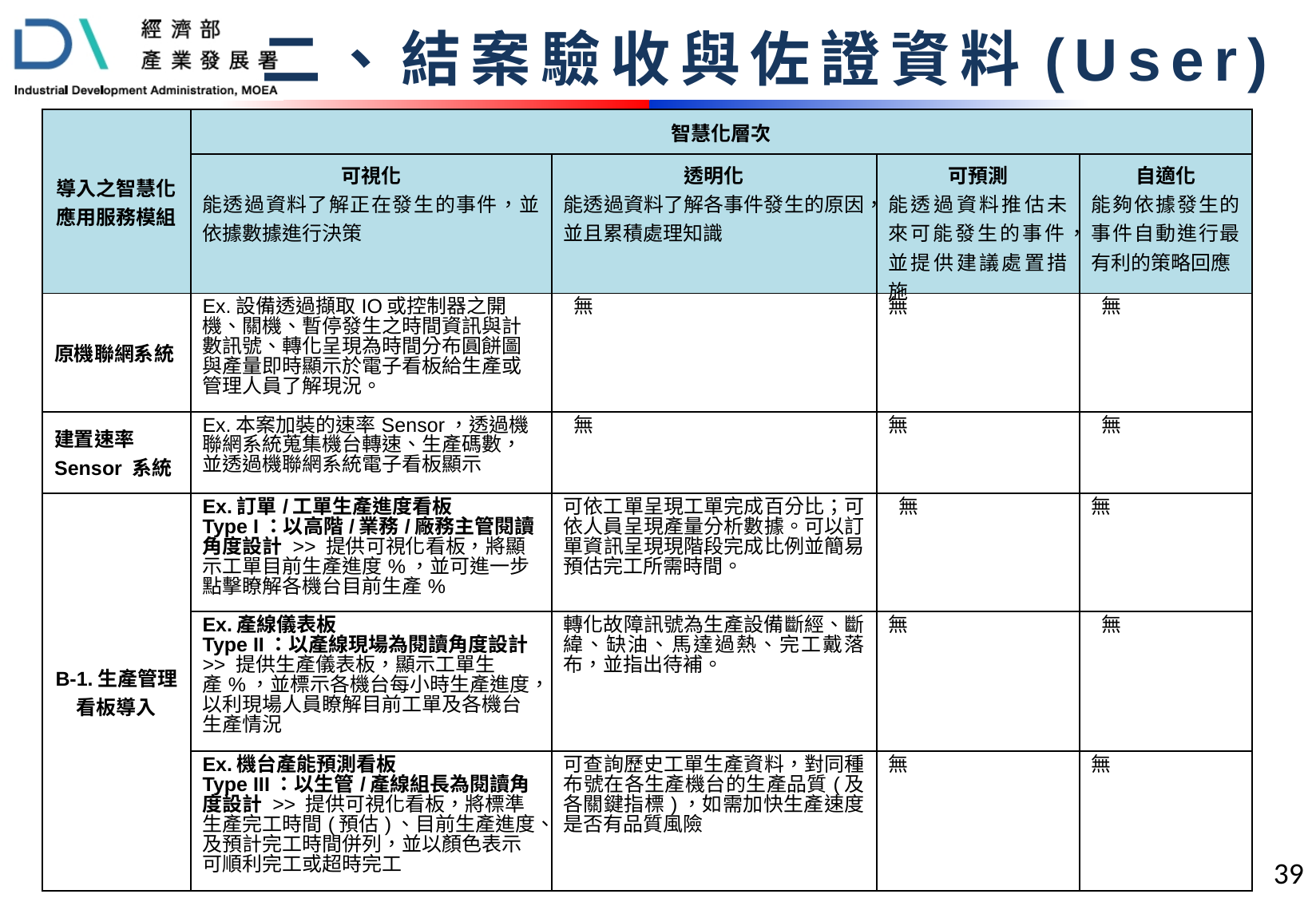

二、結案驗收與佐證資料(User)

| 導入之智慧化應用服務模組 | 智慧化層次 |  |  |  |
| --- | --- | --- | --- | --- |
|  | 可視化 能透過資料了解正在發生的事件，並依據數據進行決策 | 透明化 能透過資料了解各事件發生的原因，並且累積處理知識 | 可預測 能透過資料推估未來可能發生的事件，並提供建議處置措施 | 自適化 能夠依據發生的事件自動進行最有利的策略回應 |
| 原機聯網系統 | Ex.設備透過擷取IO或控制器之開機、關機、暫停發生之時間資訊與計數訊號、轉化呈現為時間分布圓餅圖與產量即時顯示於電子看板給生產或管理人員了解現況。 | 無 | 無 | 無 |
| 建置速率Sensor 系統 | Ex.本案加裝的速率Sensor，透過機聯網系統蒐集機台轉速、生產碼數，並透過機聯網系統電子看板顯示 | 無 | 無 | 無 |
| B-1.生產管理看板導入 | Ex.訂單/工單生產進度看板 Type I：以高階/業務/廠務主管閱讀角度設計 >> 提供可視化看板，將顯示工單目前生產進度%，並可進一步點擊瞭解各機台目前生產% | 可依工單呈現工單完成百分比；可依人員呈現產量分析數據。可以訂單資訊呈現現階段完成比例並簡易預估完工所需時間。 | 無 | 無 |
|  | Ex.產線儀表板 Type II：以產線現場為閱讀角度設計 >> 提供生產儀表板，顯示工單生產%，並標示各機台每小時生產進度，以利現場人員瞭解目前工單及各機台生產情況 | 轉化故障訊號為生產設備斷經、斷緯、缺油、馬達過熱、完工戴落布，並指出待補。 | 無 | 無 |
|  | Ex.機台產能預測看板 Type III：以生管/產線組長為閱讀角度設計 >> 提供可視化看板，將標準生產完工時間(預估)、目前生產進度、及預計完工時間併列，並以顏色表示可順利完工或超時完工 | 可查詢歷史工單生產資料，對同種布號在各生產機台的生產品質(及各關鍵指標)，如需加快生產速度是否有品質風險 | 無 | 無 |